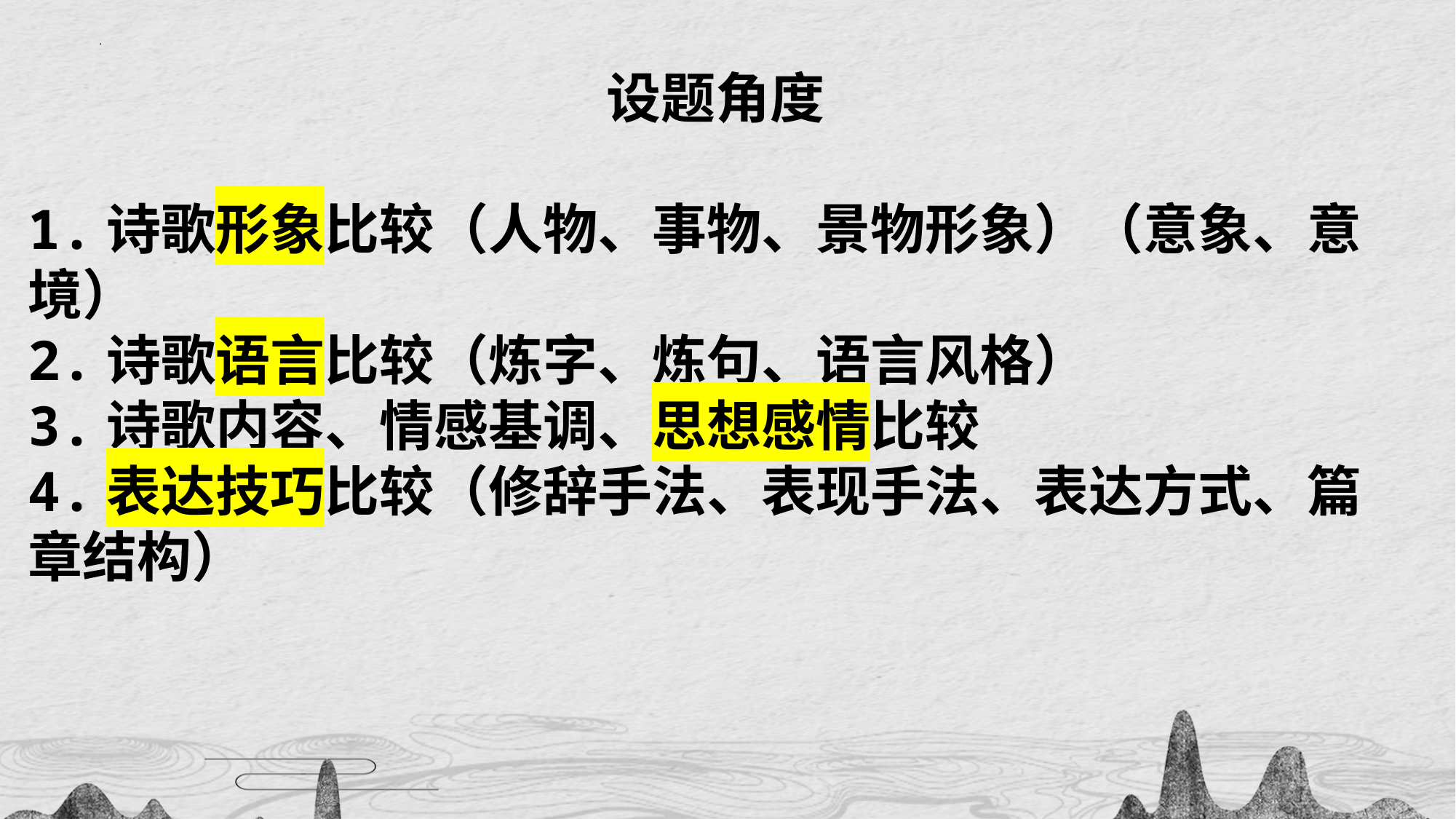

设题角度

1.诗歌形象比较（人物、事物、景物形象）（意象、意境）
2.诗歌语言比较（炼字、炼句、语言风格）
3.诗歌内容、情感基调、思想感情比较
4.表达技巧比较（修辞手法、表现手法、表达方式、篇章结构）